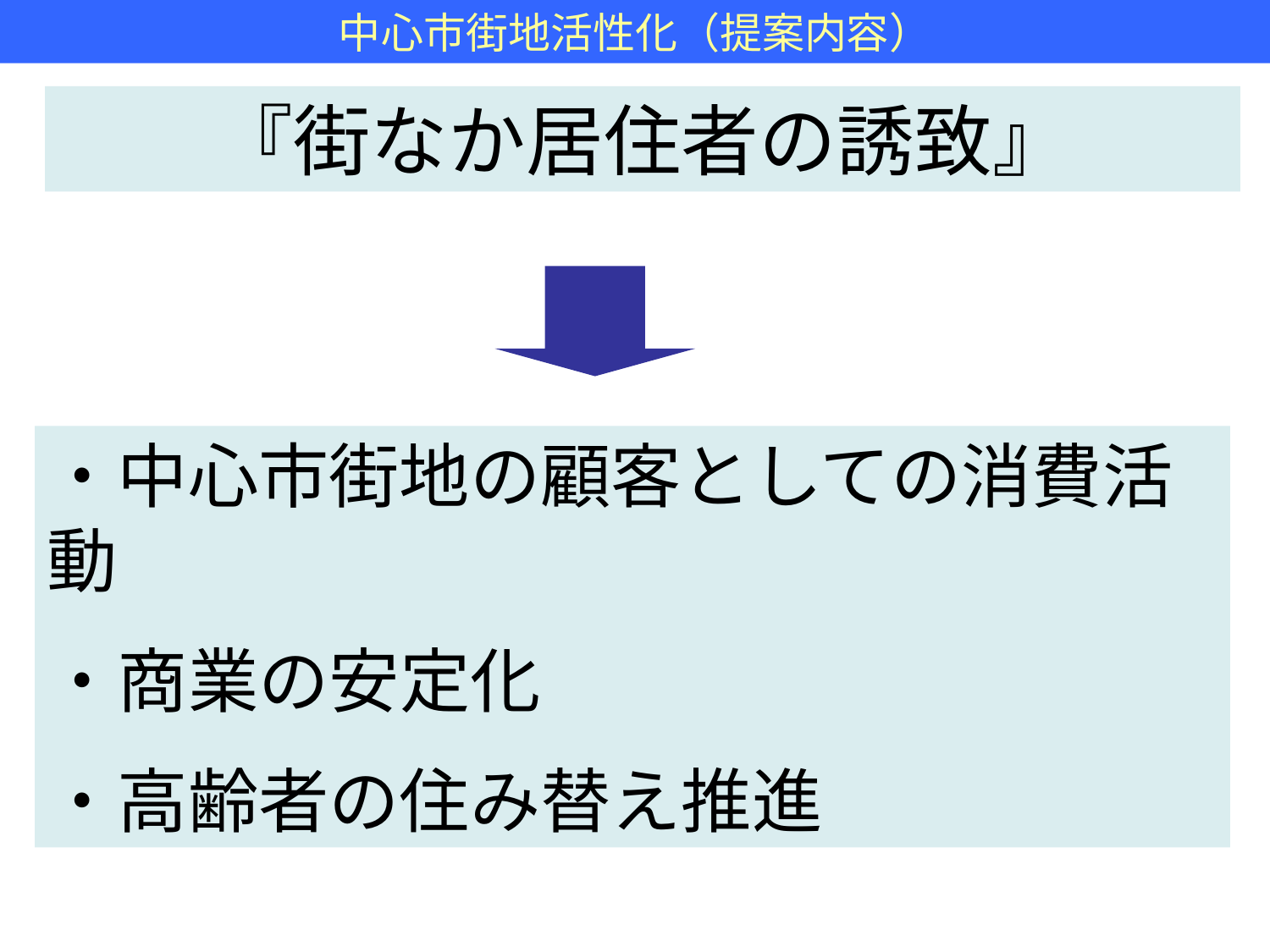

中心市街地活性化（提案内容）
『街なか居住者の誘致』

・中心市街地の顧客としての消費活動
・商業の安定化
・高齢者の住み替え推進